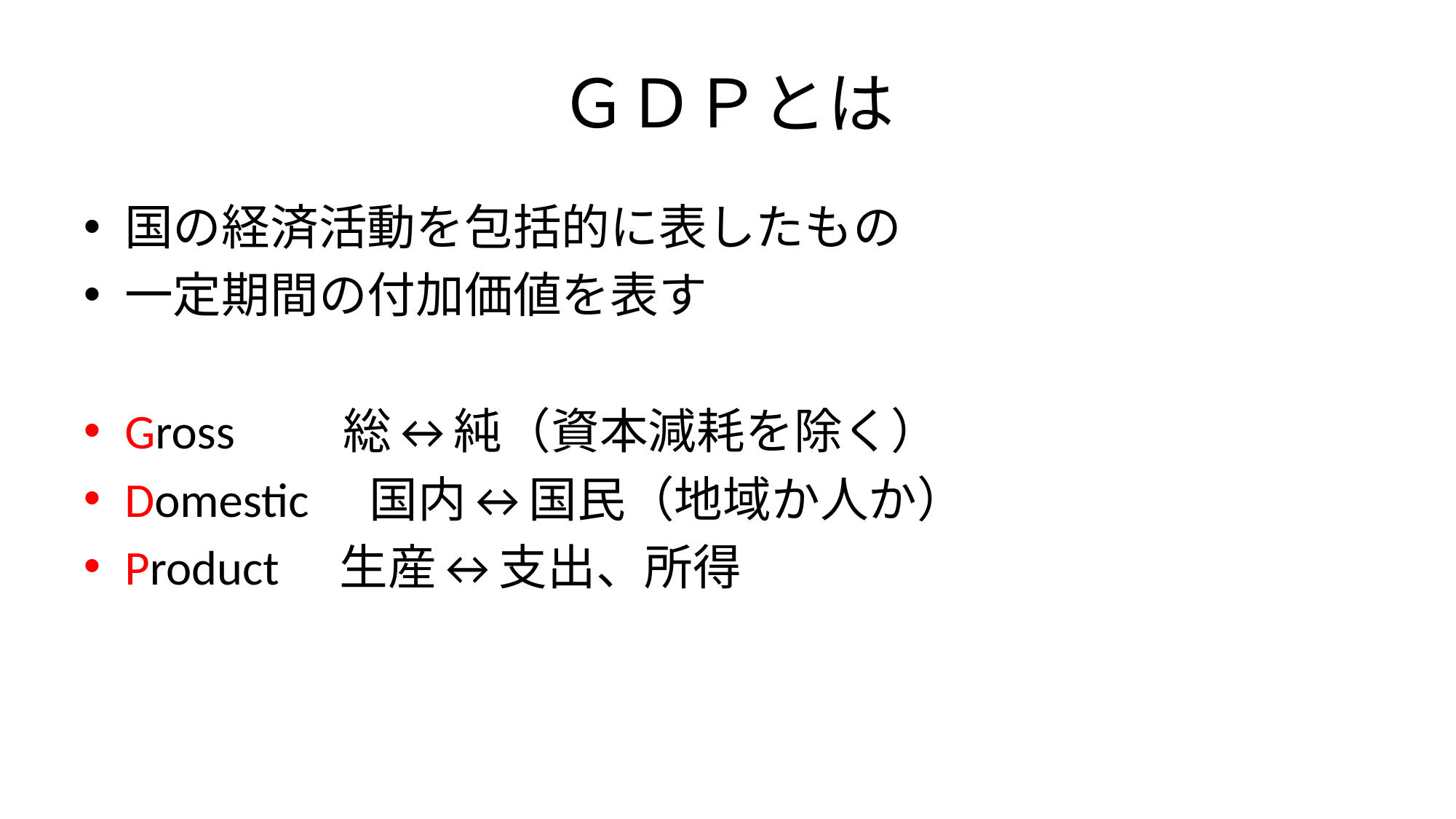

# ＧＤＰとは
国の経済活動を包括的に表したもの
一定期間の付加価値を表す

Gross	総↔純（資本減耗を除く）
Domestic　国内↔国民（地域か人か）
Product　生産↔支出、所得